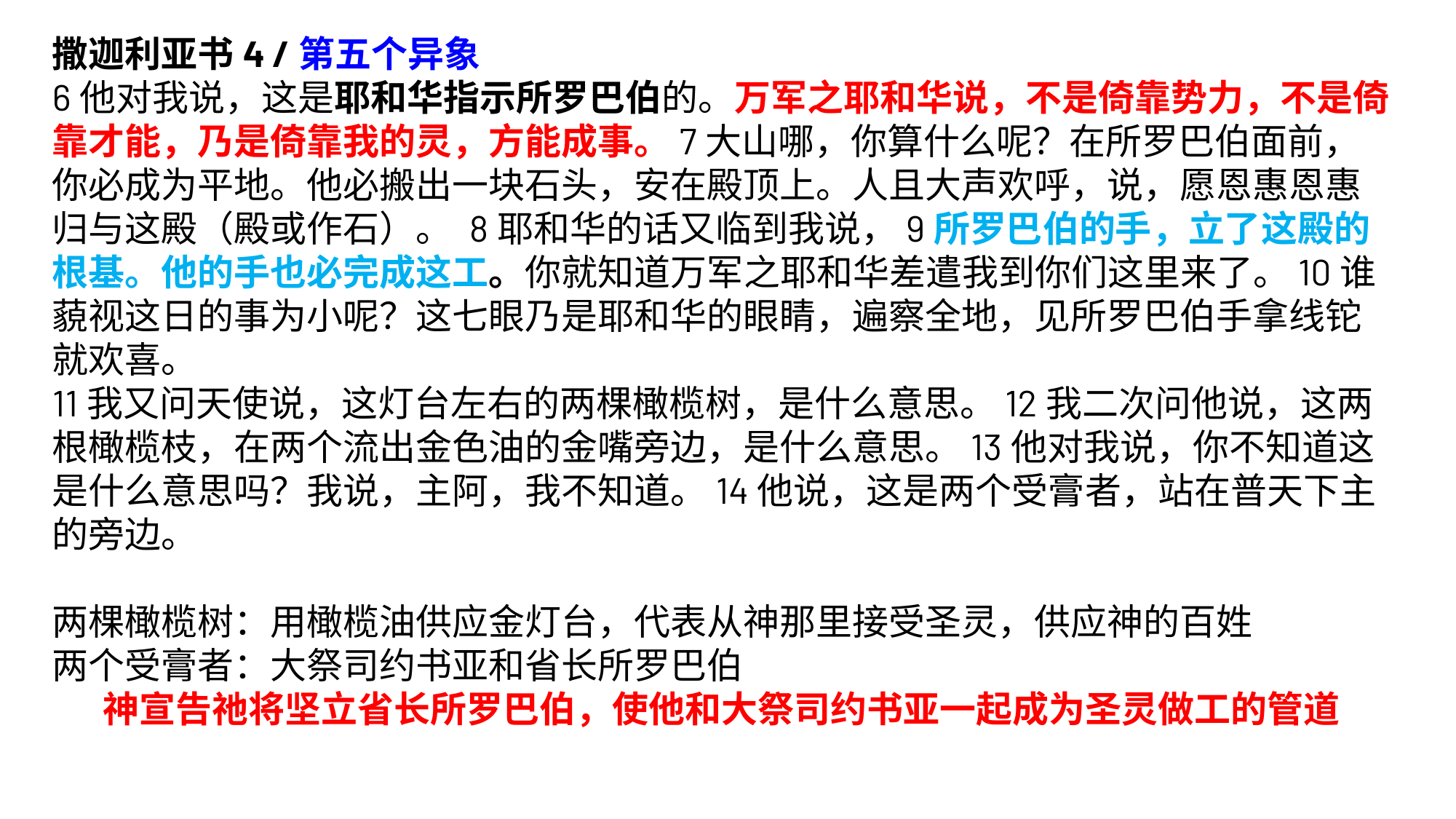

撒迦利亚书4 /第五个异象
6他对我说，这是耶和华指示所罗巴伯的。万军之耶和华说，不是倚靠势力，不是倚靠才能，乃是倚靠我的灵，方能成事。7大山哪，你算什么呢？在所罗巴伯面前，你必成为平地。他必搬出一块石头，安在殿顶上。人且大声欢呼，说，愿恩惠恩惠归与这殿（殿或作石）。 8耶和华的话又临到我说，9所罗巴伯的手，立了这殿的根基。他的手也必完成这工。你就知道万军之耶和华差遣我到你们这里来了。10谁藐视这日的事为小呢？这七眼乃是耶和华的眼睛，遍察全地，见所罗巴伯手拿线铊就欢喜。
11我又问天使说，这灯台左右的两棵橄榄树，是什么意思。12我二次问他说，这两根橄榄枝，在两个流出金色油的金嘴旁边，是什么意思。13他对我说，你不知道这是什么意思吗？我说，主阿，我不知道。14他说，这是两个受膏者，站在普天下主的旁边。

两棵橄榄树：用橄榄油供应金灯台，代表从神那里接受圣灵，供应神的百姓
两个受膏者：大祭司约书亚和省长所罗巴伯
神宣告祂将坚立省长所罗巴伯，使他和大祭司约书亚一起成为圣灵做工的管道